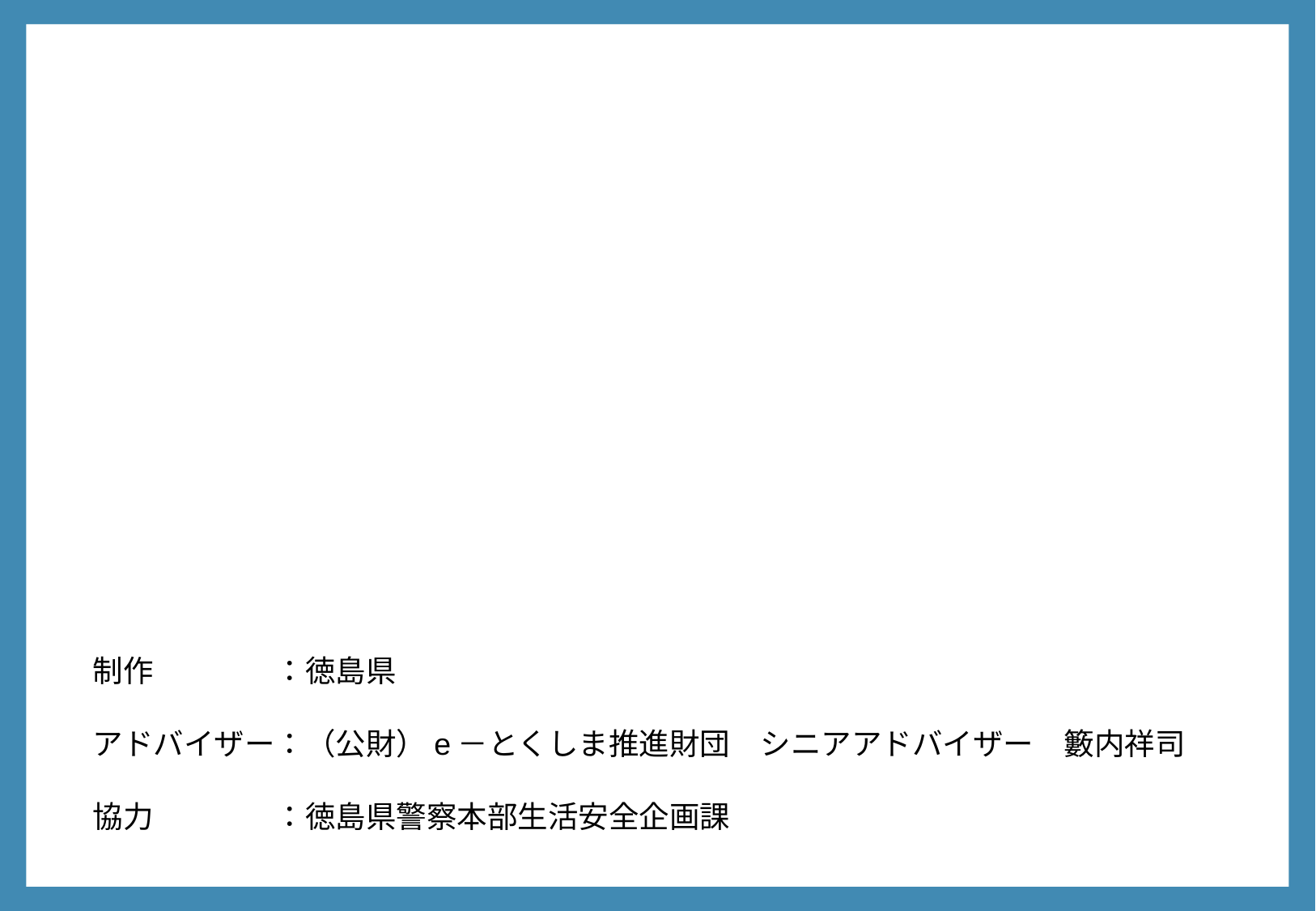

制作　　　　：徳島県

アドバイザー：（公財）e－とくしま推進財団　シニアアドバイザー　籔内祥司

協力　　　　：徳島県警察本部生活安全企画課